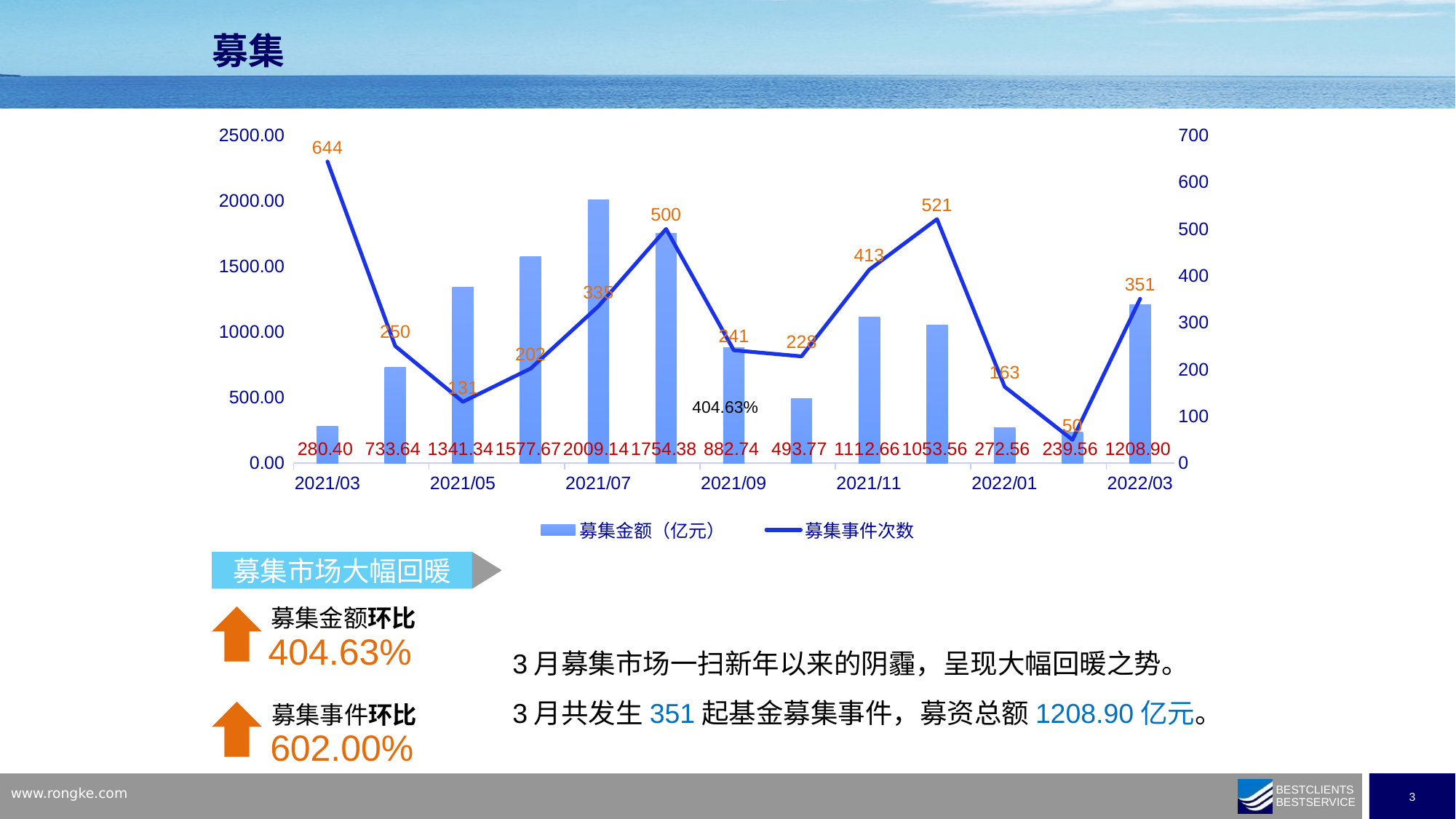

募集

### Chart

| Category | 募集金额（亿元） | 募集事件次数 |
|---|---|---|
| 44621 | 1208.9 | 351.0 |
| 44593 | 239.56 | 50.0 |
| 44562 | 272.56 | 163.0 |
| 44531 | 1053.56 | 521.0 |
| 44501 | 1112.655 | 413.0 |
| 44470 | 493.77 | 228.0 |
| 44440 | 882.74 | 241.0 |
| 44409 | 1754.38 | 500.0 |
| 44378 | 2009.14 | 335.0 |
| 44348 | 1577.67 | 202.0 |
| 44317 | 1341.34 | 131.0 |
| 44287 | 733.64 | 250.0 |
| 44256 | 280.4 | 644.0 |
| 404.63% |
| --- |
募集市场大幅回暖

募集金额环比

3月募集市场一扫新年以来的阴霾，呈现大幅回暖之势。
3月共发生351起基金募集事件，募资总额1208.90亿元。
404.63%
募集事件环比

602.00%